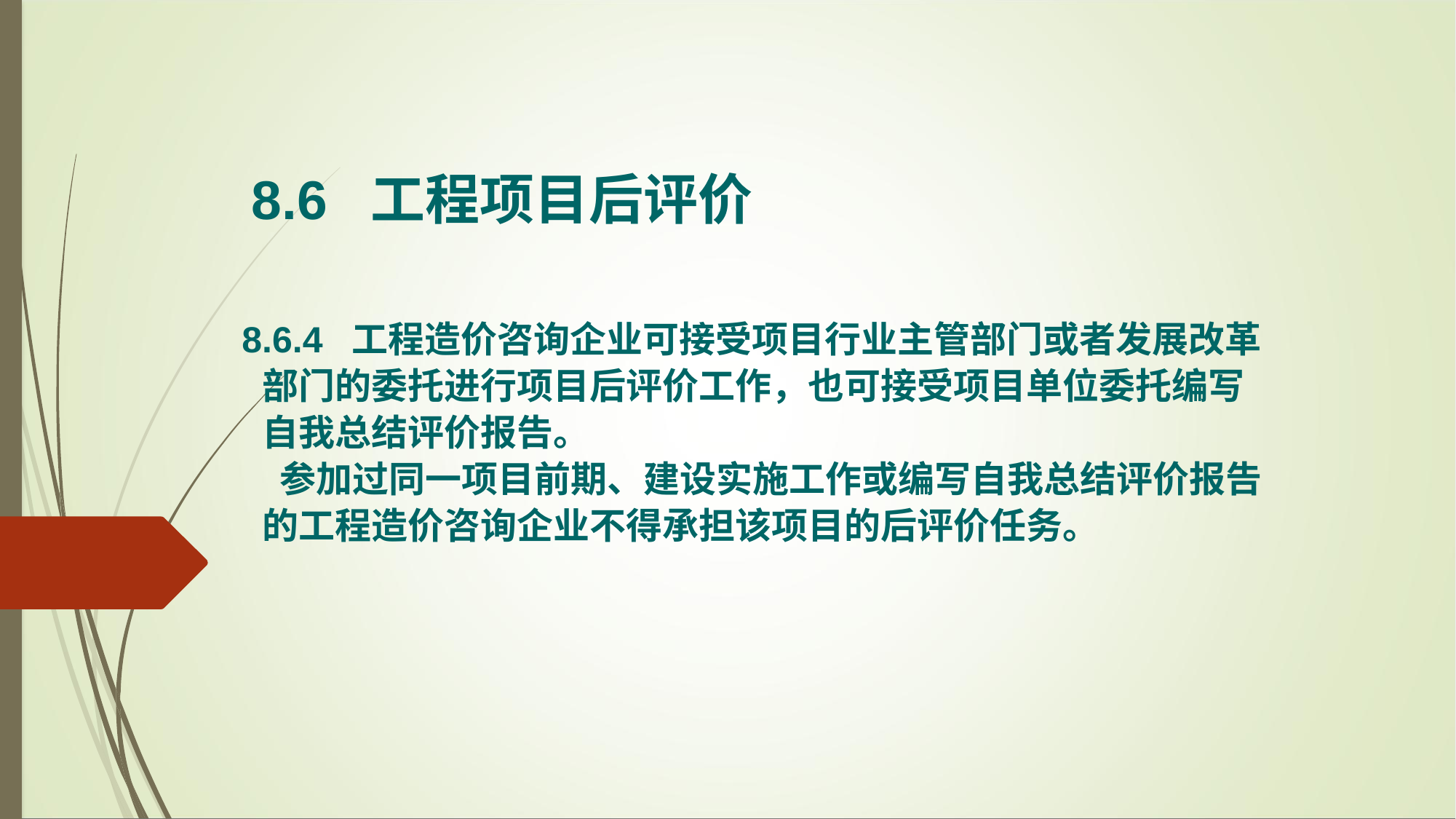

8.6  工程项目后评价
  8.6.4  工程造价咨询企业可接受项目行业主管部门或者发展改革部门的委托进行项目后评价工作，也可接受项目单位委托编写自我总结评价报告。
      参加过同一项目前期、建设实施工作或编写自我总结评价报告的工程造价咨询企业不得承担该项目的后评价任务。